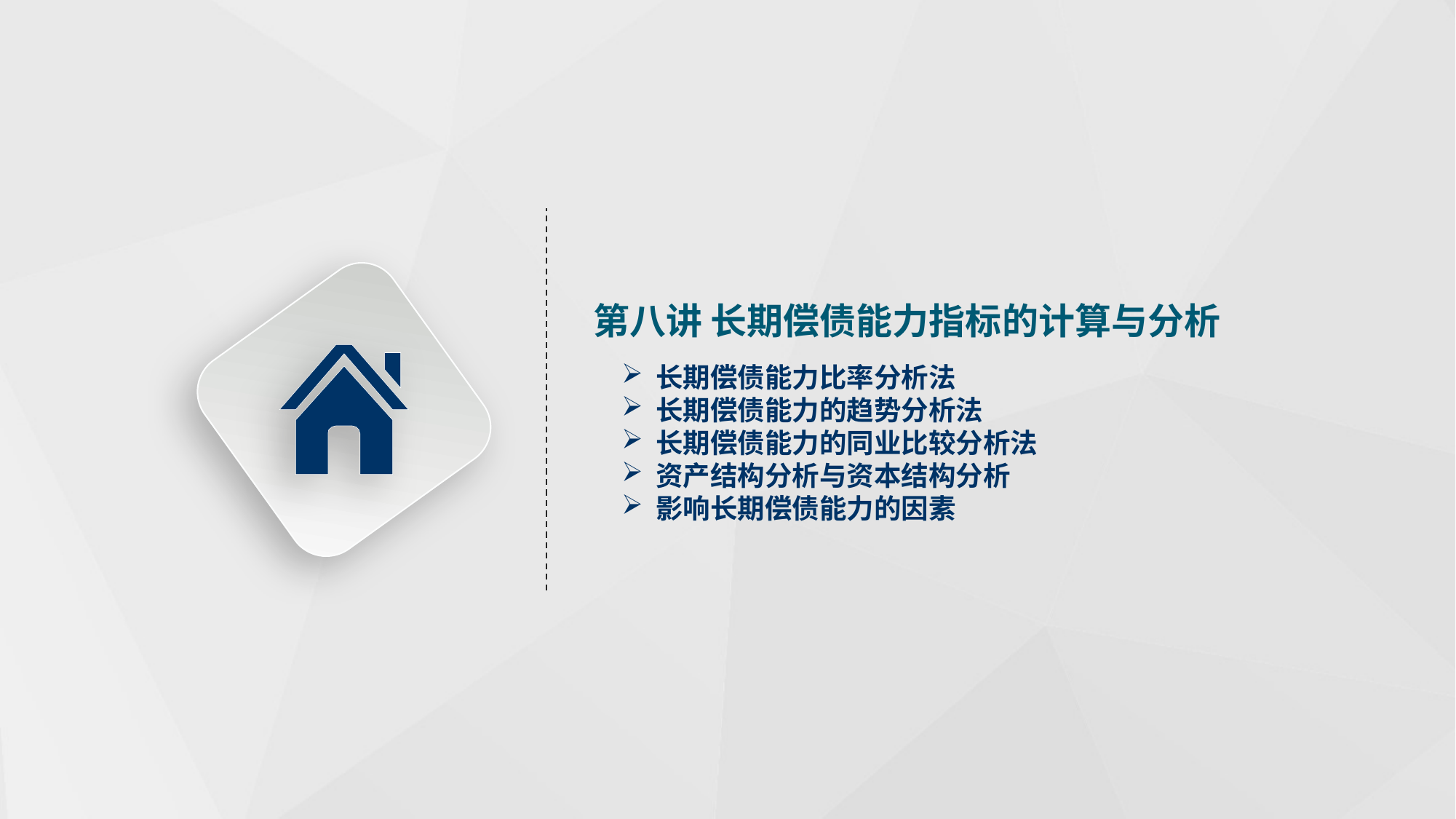

第八讲 长期偿债能力指标的计算与分析

长期偿债能力比率分析法
长期偿债能力的趋势分析法
长期偿债能力的同业比较分析法
资产结构分析与资本结构分析
影响长期偿债能力的因素